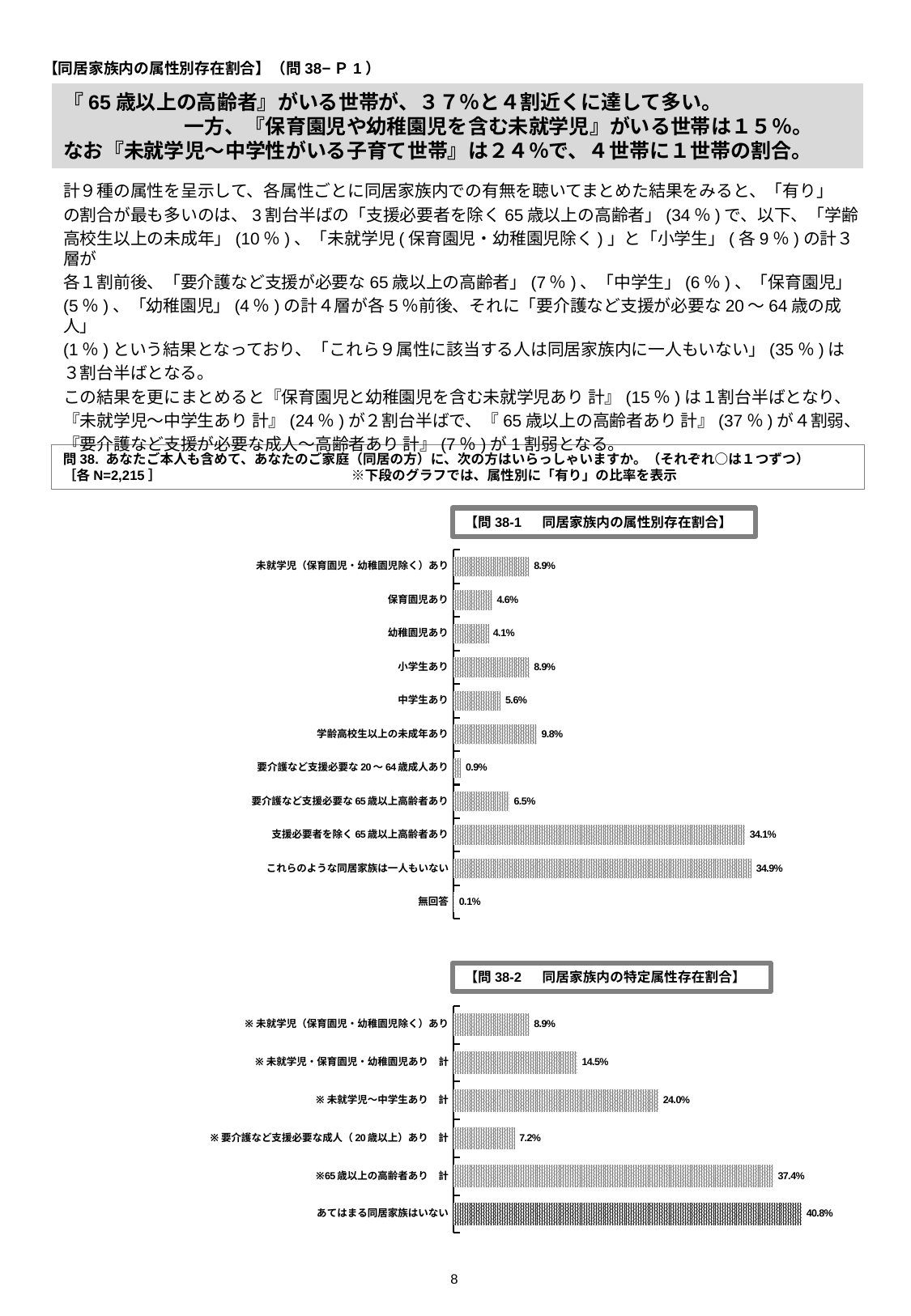

【同居家族内の属性別存在割合】（問38−Ｐ1）
『65歳以上の高齢者』がいる世帯が、３７％と４割近くに達して多い。
　　　　　　一方、『保育園児や幼稚園児を含む未就学児』がいる世帯は１５％。
なお『未就学児〜中学性がいる子育て世帯』は２４％で、４世帯に１世帯の割合。
計９種の属性を呈示して、各属性ごとに同居家族内での有無を聴いてまとめた結果をみると、「有り」
の割合が最も多いのは、3割台半ばの「支援必要者を除く65歳以上の高齢者」(34％)で、以下、「学齢
高校生以上の未成年」(10％)、「未就学児(保育園児・幼稚園児除く)」と「小学生」(各9％)の計３層が
各１割前後、「要介護など支援が必要な65歳以上の高齢者」(7％)、「中学生」(6％)、「保育園児」
(5％)、「幼稚園児」(4％)の計４層が各5％前後、それに「要介護など支援が必要な20〜64歳の成人」
(1％)という結果となっており、「これら９属性に該当する人は同居家族内に一人もいない」(35％)は
３割台半ばとなる。
この結果を更にまとめると『保育園児と幼稚園児を含む未就学児あり 計』(15％)は１割台半ばとなり、
『未就学児〜中学生あり 計』(24％)が２割台半ばで、『65歳以上の高齢者あり 計』(37％)が４割弱、
『要介護など支援が必要な成人〜高齢者あり 計』(7％)が1割弱となる。
問38. あなたご本人も含めて、あなたのご家庭（同居の方）に、次の方はいらっしゃいますか。（それぞれ○は１つずつ）　　［各N=2,215］　　　　　　　　　　　　　　※下段のグラフでは、属性別に「有り」の比率を表示
【問38-1 　同居家族内の属性別存在割合】

### Chart

| Category |  |
|---|---|
| 未就学児（保育園児・幼稚園児除く）あり | 0.0889390519187359 |
| 保育園児あり | 0.0455981941309256 |
| 幼稚園児あり | 0.0410835214446953 |
| 小学生あり | 0.0889390519187359 |
| 中学生あり | 0.0555304740406321 |
| 学齢高校生以上の未成年あり | 0.0975169300225733 |
| 要介護など支援必要な20～64歳成人あり | 0.0090293453724605 |
| 要介護など支援必要な65歳以上高齢者あり | 0.0654627539503388 |
| 支援必要者を除く65歳以上高齢者あり | 0.341309255079007 |
| これらのような同居家族は一人もいない | 0.348984198645598 |
| 無回答 | 0.00135440180586907 |
【問38-2 　同居家族内の特定属性存在割合】

### Chart

| Category |  |
|---|---|
| ※未就学児（保育園児・幼稚園児除く）あり | 0.0889390519187359 |
| ※未就学児・保育園児・幼稚園児あり　計 | 0.144920993227991 |
| ※未就学児～中学生あり　計 | 0.240180586907449 |
| ※要介護など支援必要な成人（20歳以上）あり　計 | 0.0717832957110609 |
| ※65歳以上の高齢者あり　計 | 0.374266365688488 |
| あてはまる同居家族はいない | 0.407674943566591 |
8